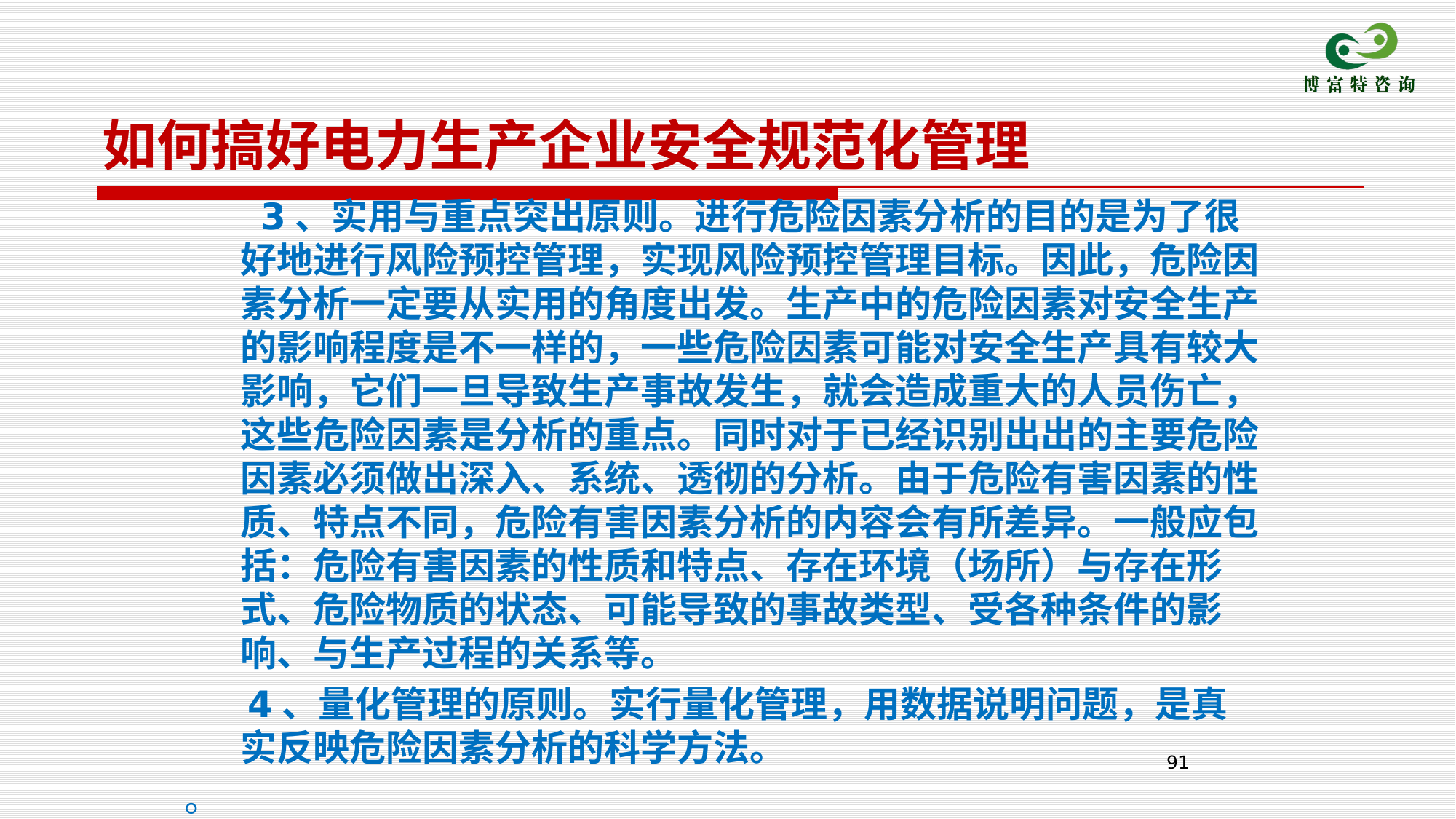

如何搞好电力生产企业安全规范化管理
      3、实用与重点突出原则。进行危险因素分析的目的是为了很好地进行风险预控管理，实现风险预控管理目标。因此，危险因素分析一定要从实用的角度出发。生产中的危险因素对安全生产的影响程度是不一样的，一些危险因素可能对安全生产具有较大影响，它们一旦导致生产事故发生，就会造成重大的人员伤亡，这些危险因素是分析的重点。同时对于已经识别出出的主要危险因素必须做出深入、系统、透彻的分析。由于危险有害因素的性质、特点不同，危险有害因素分析的内容会有所差异。一般应包括：危险有害因素的性质和特点、存在环境（场所）与存在形式、危险物质的状态、可能导致的事故类型、受各种条件的影响、与生产过程的关系等。
     4、量化管理的原则。实行量化管理，用数据说明问题，是真实反映危险因素分析的科学方法。
。

91